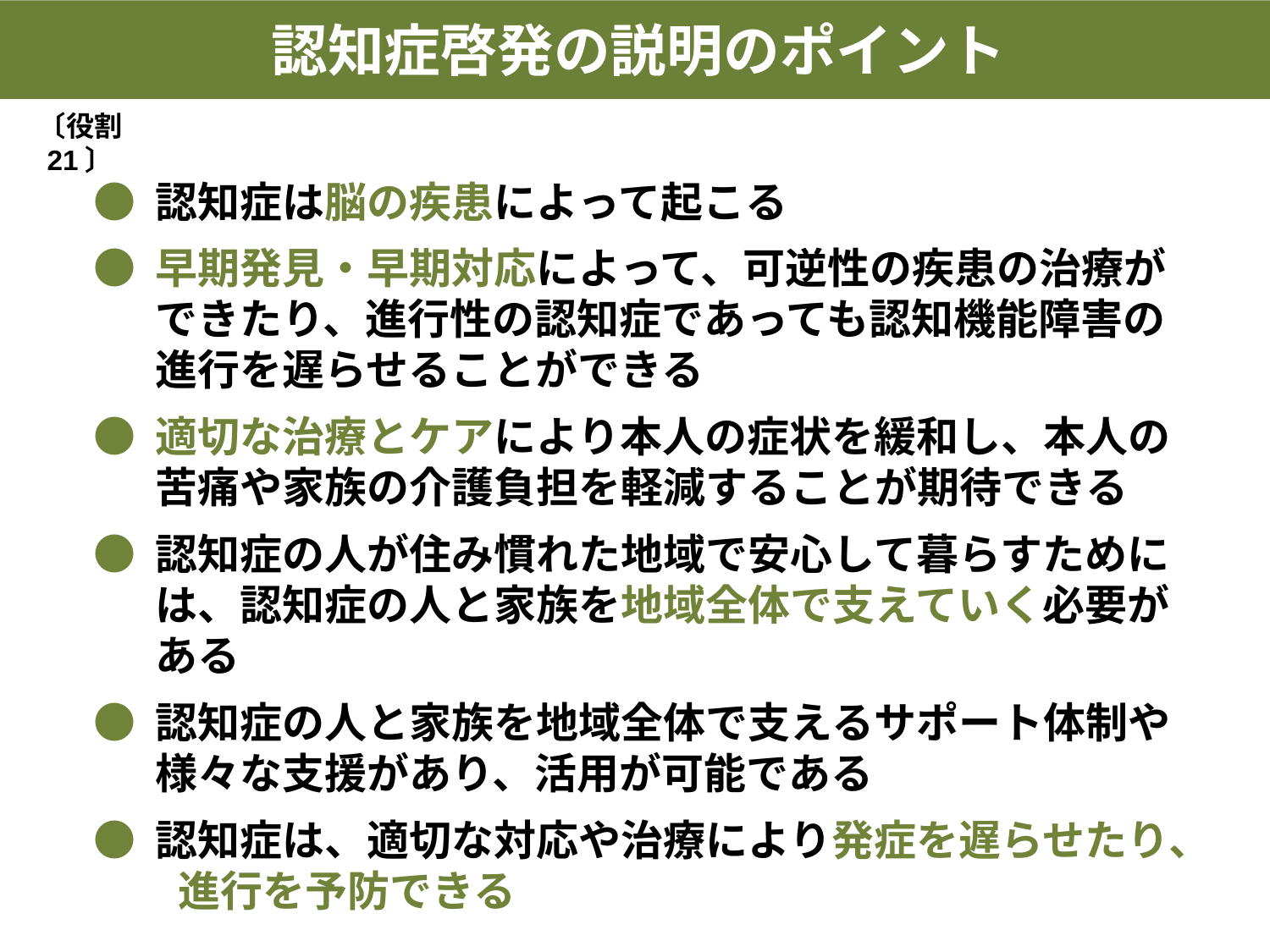

認知症啓発の説明のポイント
〔役割 21〕
● 認知症は脳の疾患によって起こる
● 早期発見・早期対応によって、可逆性の疾患の治療ができたり、進行性の認知症であっても認知機能障害の進行を遅らせることができる
● 適切な治療とケアにより本人の症状を緩和し、本人の苦痛や家族の介護負担を軽減することが期待できる
● 認知症の人が住み慣れた地域で安心して暮らすためには、認知症の人と家族を地域全体で支えていく必要がある
● 認知症の人と家族を地域全体で支えるサポート体制や様々な支援があり、活用が可能である
● 認知症は、適切な対応や治療により発症を遅らせたり、
　　進行を予防できる